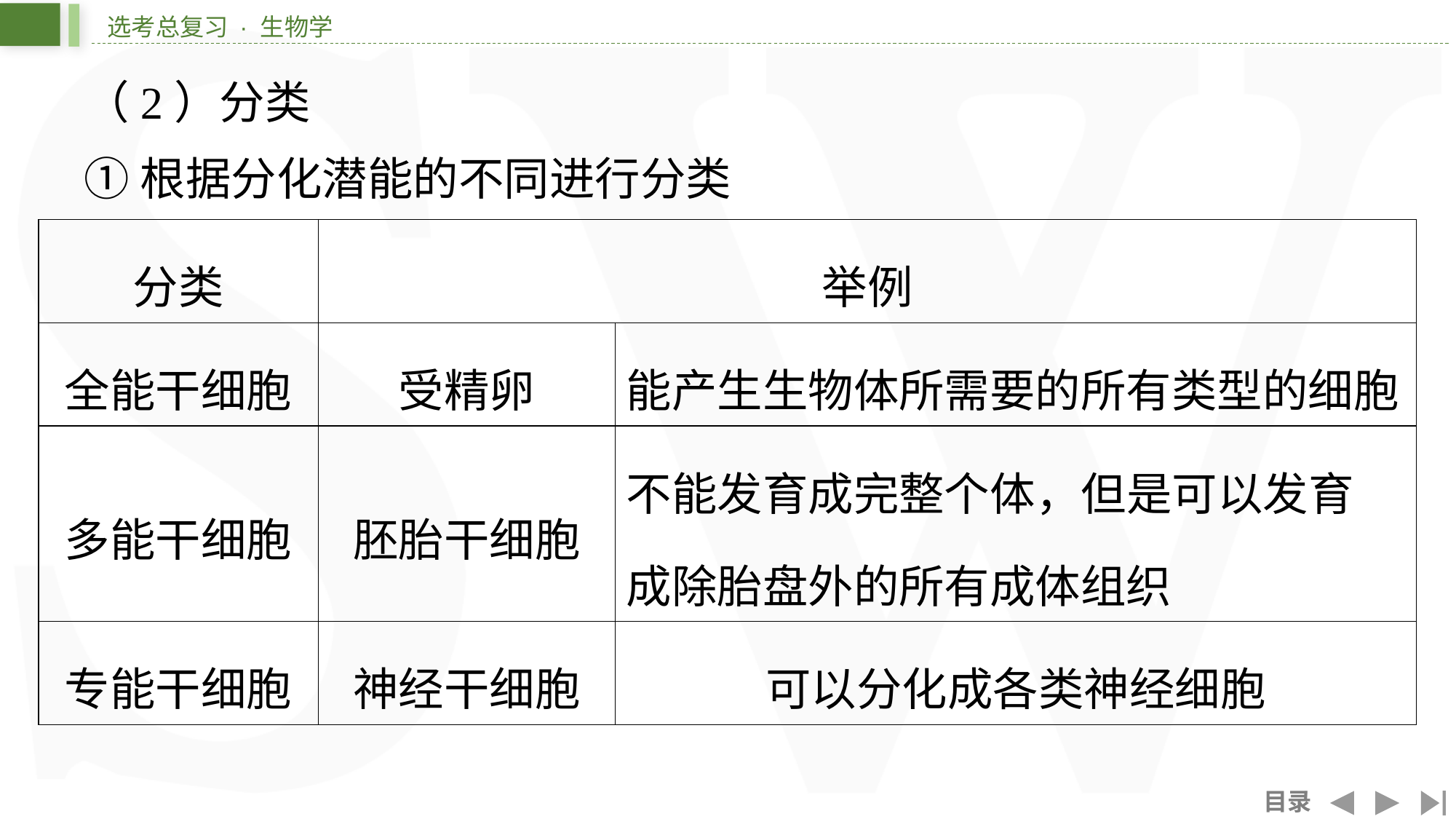

（2）分类
①根据分化潜能的不同进行分类
| 分类 | 举例 |  |
| --- | --- | --- |
| 全能干细胞 | 受精卵 | 能产生生物体所需要的所有类型的细胞 |
| 多能干细胞 | 胚胎干细胞 | 不能发育成完整个体，但是可以发育 成除胎盘外的所有成体组织 |
| 专能干细胞 | 神经干细胞 | 可以分化成各类神经细胞 |